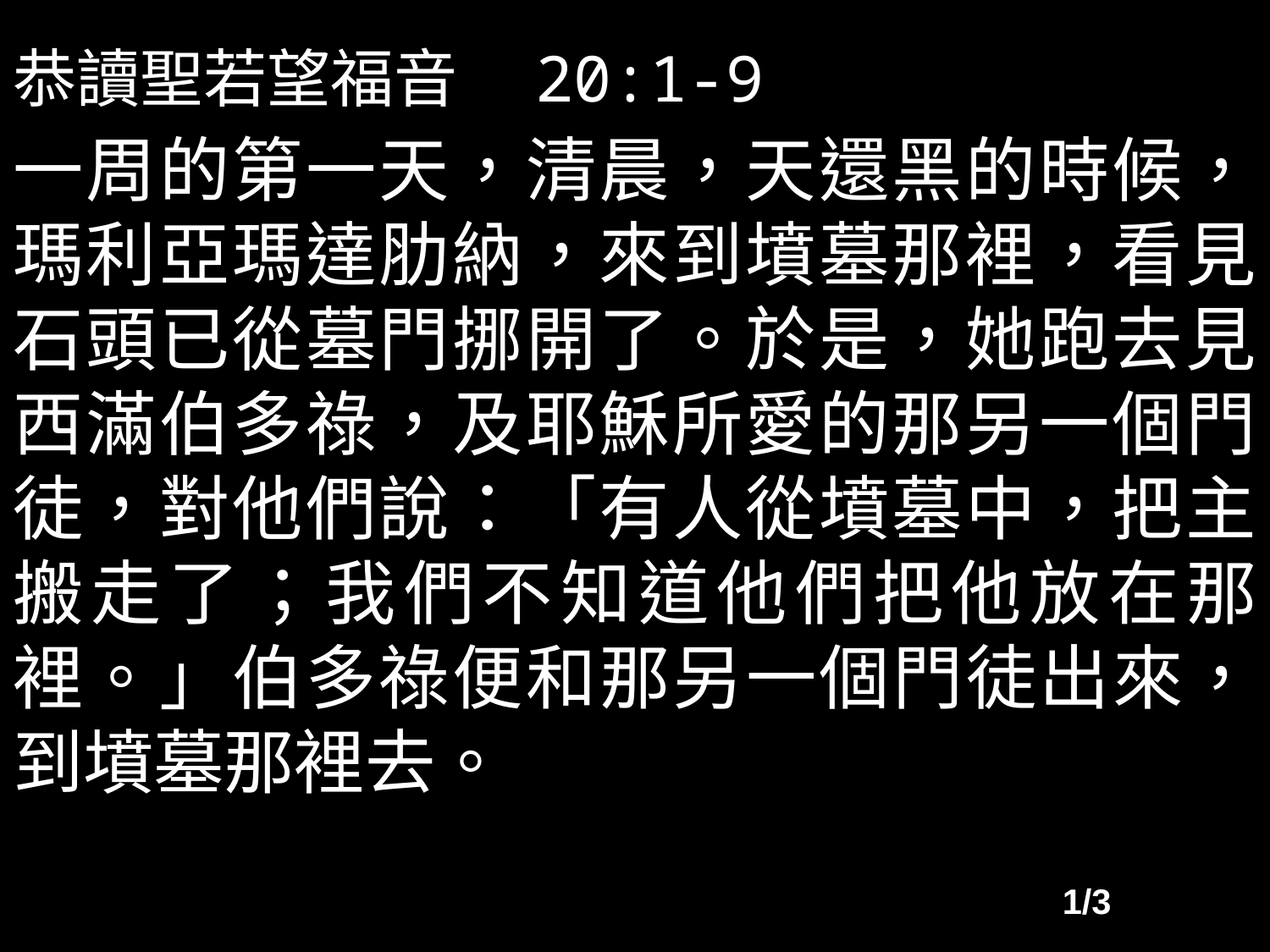

恭讀聖若望福音　20:1-9
一周的第一天，清晨，天還黑的時候，瑪利亞瑪達肋納，來到墳墓那裡，看見石頭已從墓門挪開了。於是，她跑去見西滿伯多祿，及耶穌所愛的那另一個門徒，對他們說：「有人從墳墓中，把主搬走了；我們不知道他們把他放在那裡。」伯多祿便和那另一個門徒出來，到墳墓那裡去。
1/3